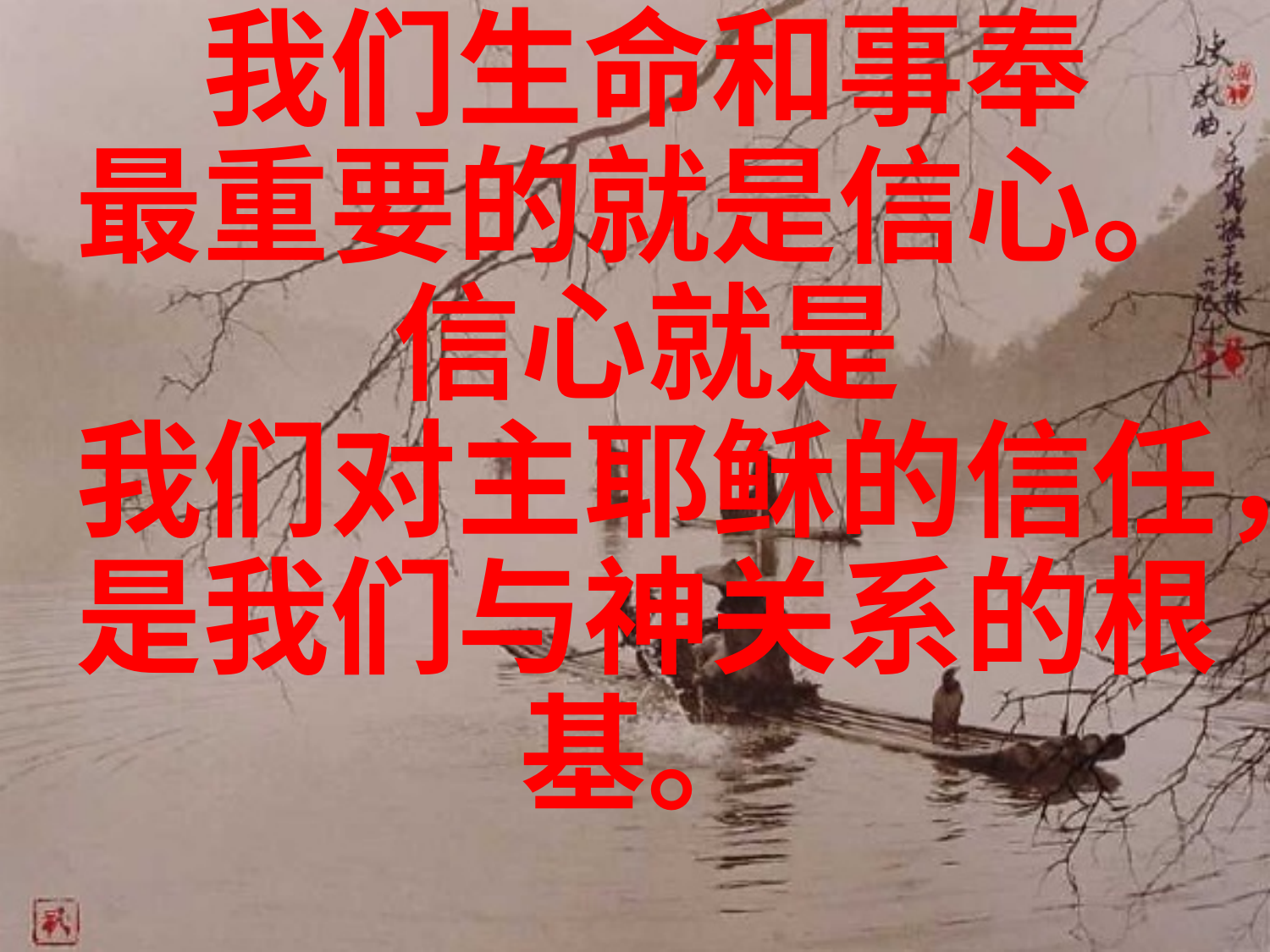

我们生命和事奉
最重要的就是信心。
信心就是
我们对主耶稣的信任，是我们与神关系的根基。